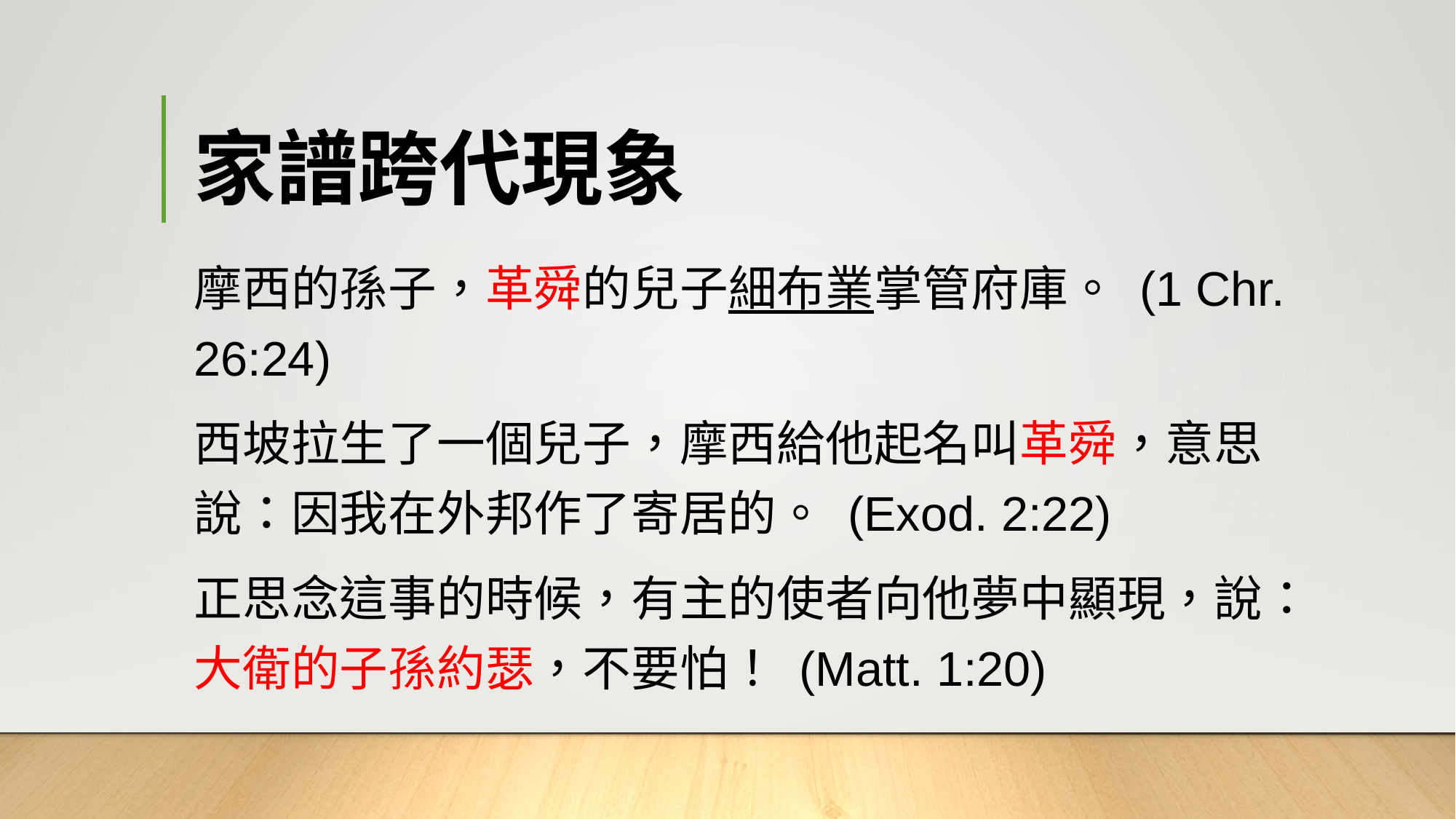

# 家譜跨代現象
摩西的孫子，革舜的兒子細布業掌管府庫。 (1 Chr. 26:24)
西坡拉生了一個兒子，摩西給他起名叫革舜，意思說：因我在外邦作了寄居的。 (Exod. 2:22)
正思念這事的時候，有主的使者向他夢中顯現，說：大衛的子孫約瑟，不要怕！ (Matt. 1:20)